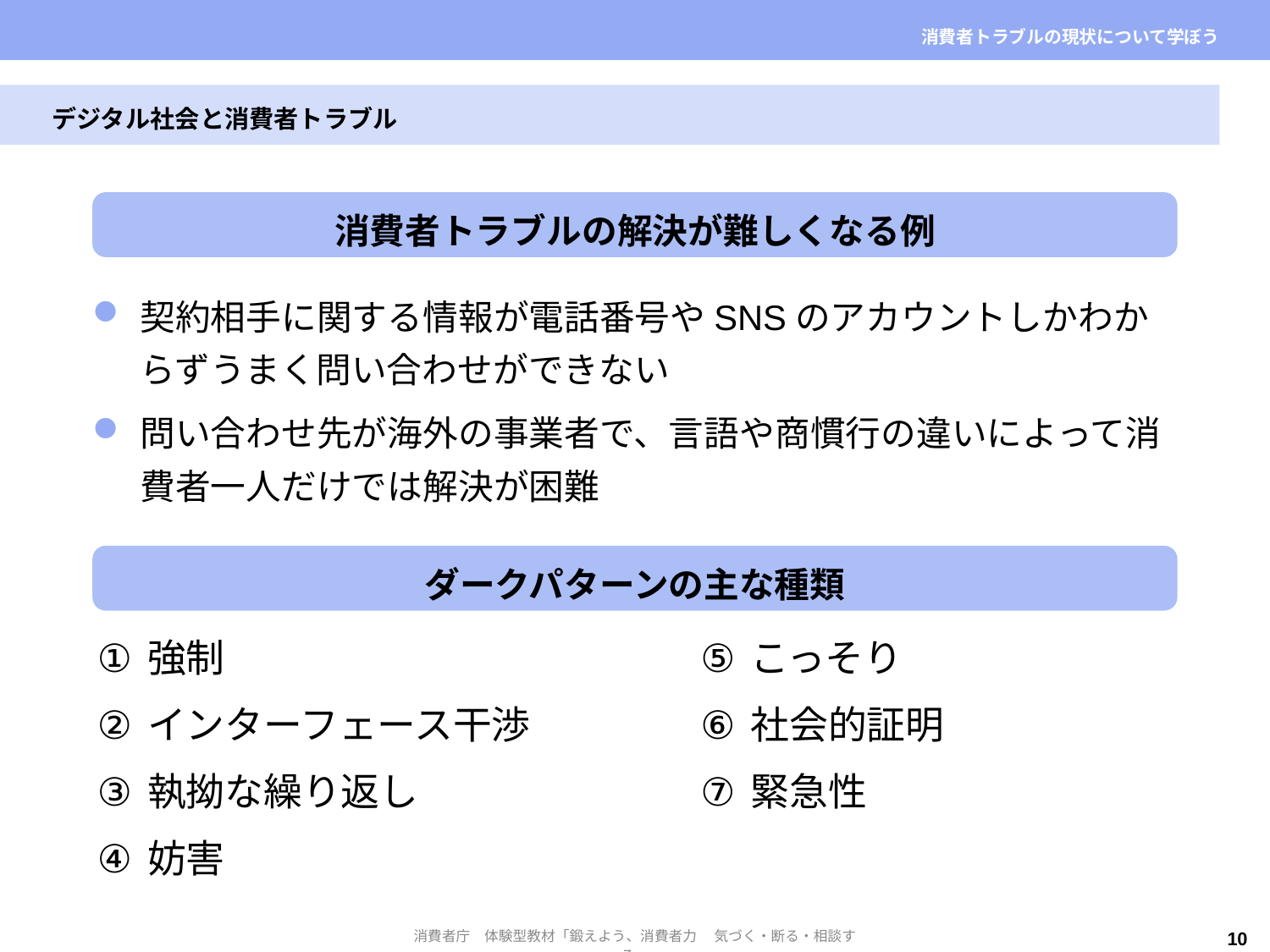

|  | 消費者トラブルの現状について学ぼう |
| --- | --- |

デジタル社会と消費者トラブル

消費者トラブルの解決が難しくなる例
契約相手に関する情報が電話番号やSNSのアカウントしかわからずうまく問い合わせができない
問い合わせ先が海外の事業者で、言語や商慣行の違いによって消費者一人だけでは解決が困難

ダークパターンの主な種類
強制
インターフェース干渉
執拗な繰り返し

妨害
こっそり
社会的証明
緊急性